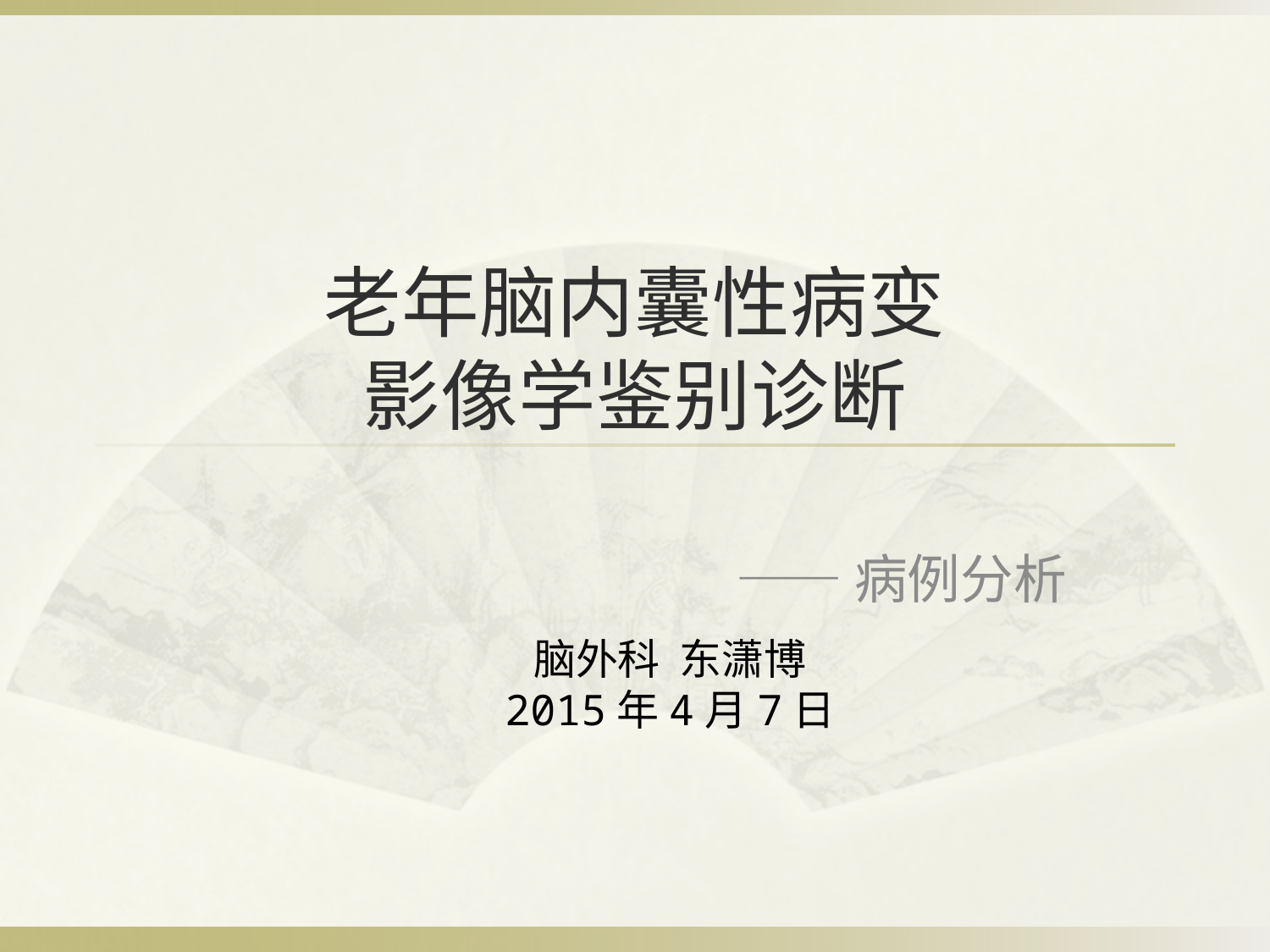

# 老年脑内囊性病变 影像学鉴别诊断
——病例分析

脑外科  东潇博
2015年4月7日